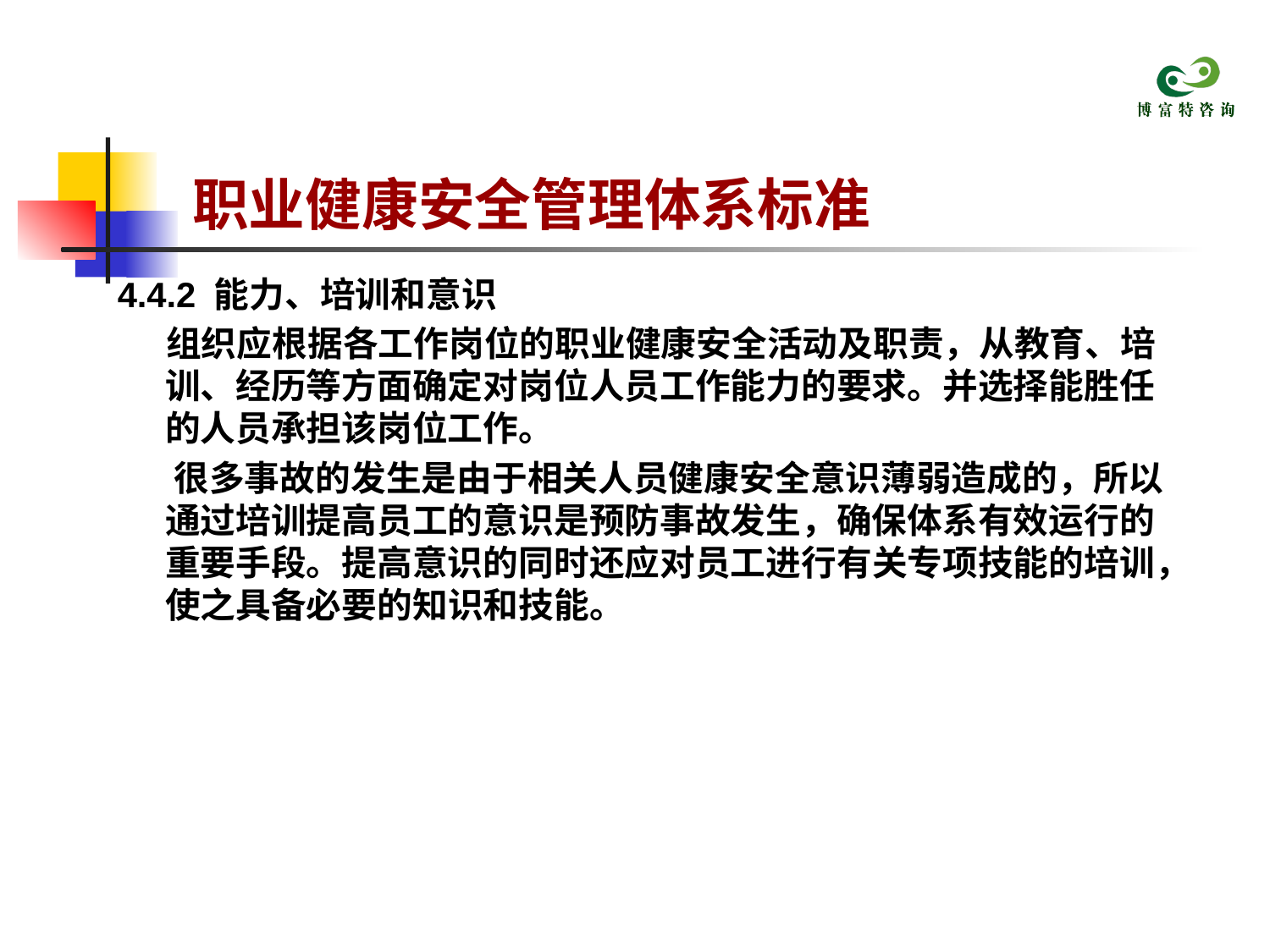

# 职业健康安全管理体系标准
4.4.2 能力、培训和意识
     组织应根据各工作岗位的职业健康安全活动及职责，从教育、培训、经历等方面确定对岗位人员工作能力的要求。并选择能胜任的人员承担该岗位工作。
      很多事故的发生是由于相关人员健康安全意识薄弱造成的，所以通过培训提高员工的意识是预防事故发生，确保体系有效运行的重要手段。提高意识的同时还应对员工进行有关专项技能的培训，使之具备必要的知识和技能。

86